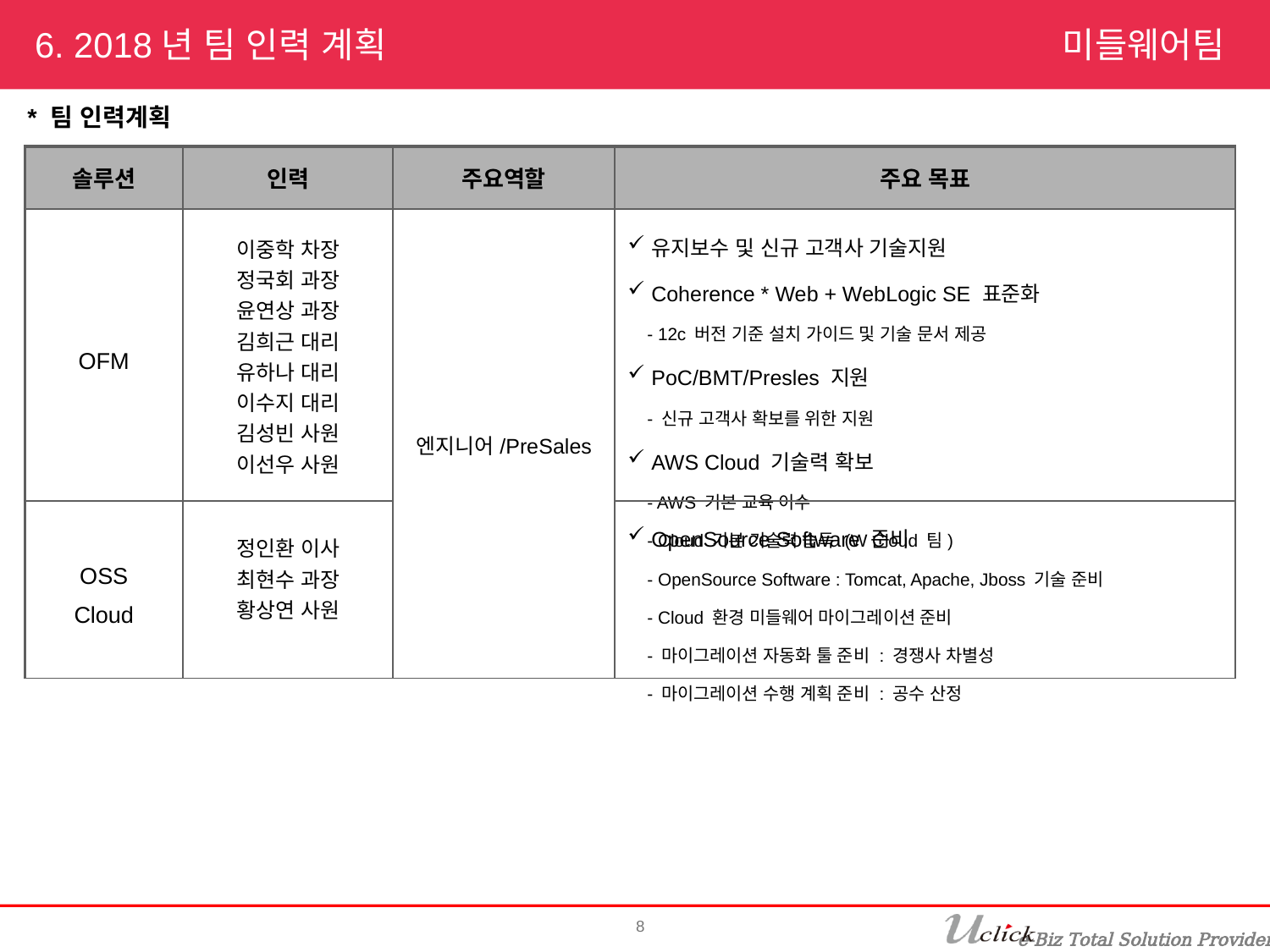

6. 2018년 팀 인력 계획
미들웨어팀
* 팀 인력계획
| 솔루션 | 인력 | 주요역할 | 주요 목표 |
| --- | --- | --- | --- |
| OFM | 이중학 차장 정국회 과장 윤연상 과장 김희근 대리 유하나 대리 이수지 대리 김성빈 사원 이선우 사원 | 엔지니어/PreSales | 유지보수 및 신규 고객사 기술지원 Coherence \* Web + WebLogic SE 표준화 - 12c 버전 기준 설치 가이드 및 기술 문서 제공 PoC/BMT/Presles 지원 - 신규 고객사 확보를 위한 지원 AWS Cloud 기술력 확보 - AWS 기본 교육 이수 - Cloud 기본 기술력 습득 (W Cloud 팀) |
| OSS Cloud | 정인환 이사 최현수 과장 황상연 사원 |  | OpenSource Software 준비 - OpenSource Software : Tomcat, Apache, Jboss 기술 준비 - Cloud 환경 미들웨어 마이그레이션 준비 - 마이그레이션 자동화 툴 준비 : 경쟁사 차별성 - 마이그레이션 수행 계획 준비 : 공수 산정 |